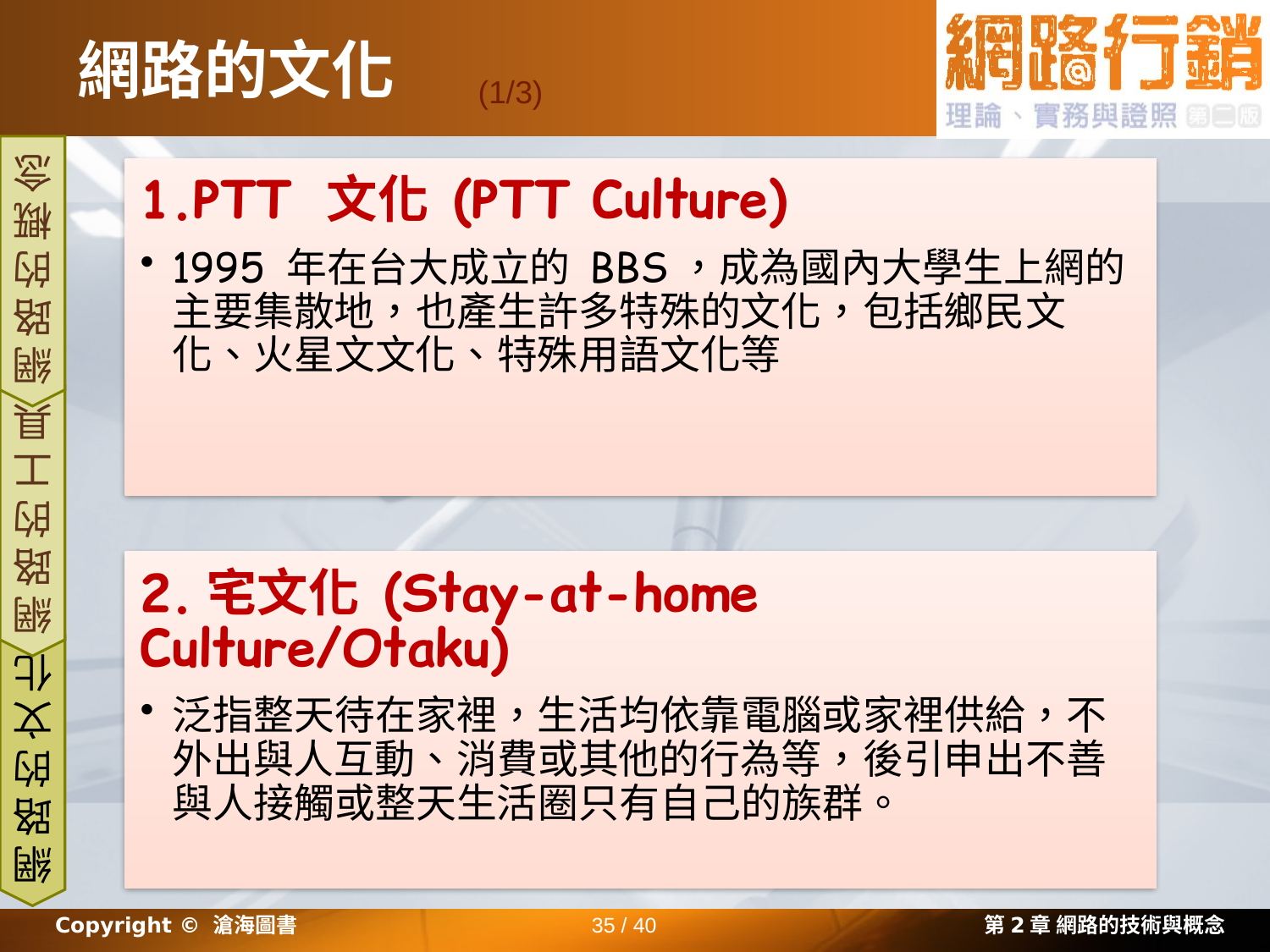

# 網路的文化
(1/3)
1.PTT 文化 (PTT Culture)
1995 年在台大成立的 BBS，成為國內大學生上網的主要集散地，也產生許多特殊的文化，包括鄉民文化、火星文文化、特殊用語文化等
2.宅文化 (Stay-at-home Culture/Otaku)
泛指整天待在家裡，生活均依靠電腦或家裡供給，不外出與人互動、消費或其他的行為等，後引申出不善與人接觸或整天生活圈只有自己的族群。
網路的概念
網路的工具
網路的文化
Copyright © 滄海圖書
35 / 40
第2章 網路的技術與概念